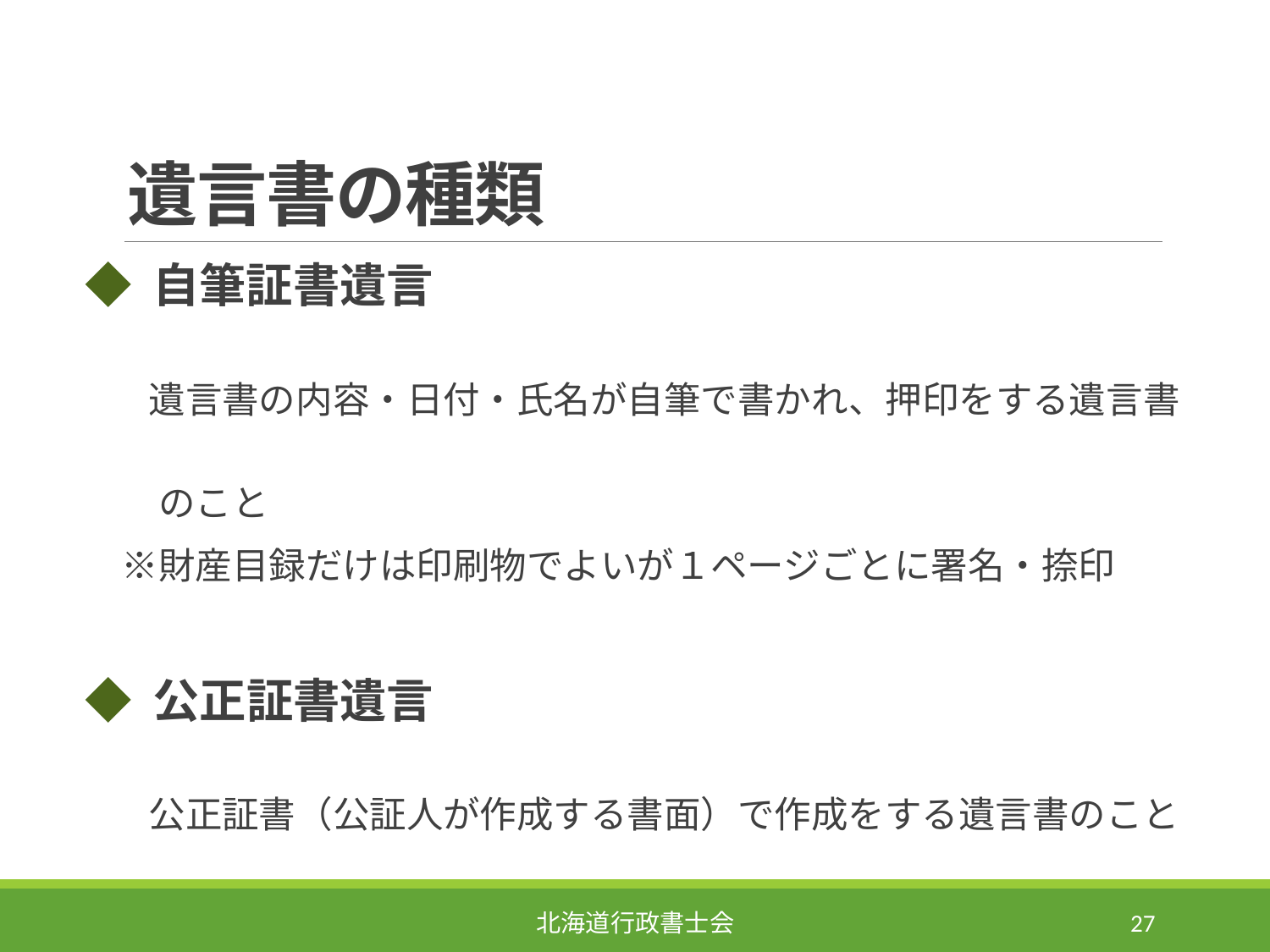

# 遺言書の種類
◆ 自筆証書遺言

      遺言書の内容・日付・氏名が自筆で書かれ、押印をする遺言書
　　のこと
　※財産目録だけは印刷物でよいが１ページごとに署名・捺印

◆ 公正証書遺言

      公正証書（公証人が作成する書面）で作成をする遺言書のこと

北海道行政書士会
27